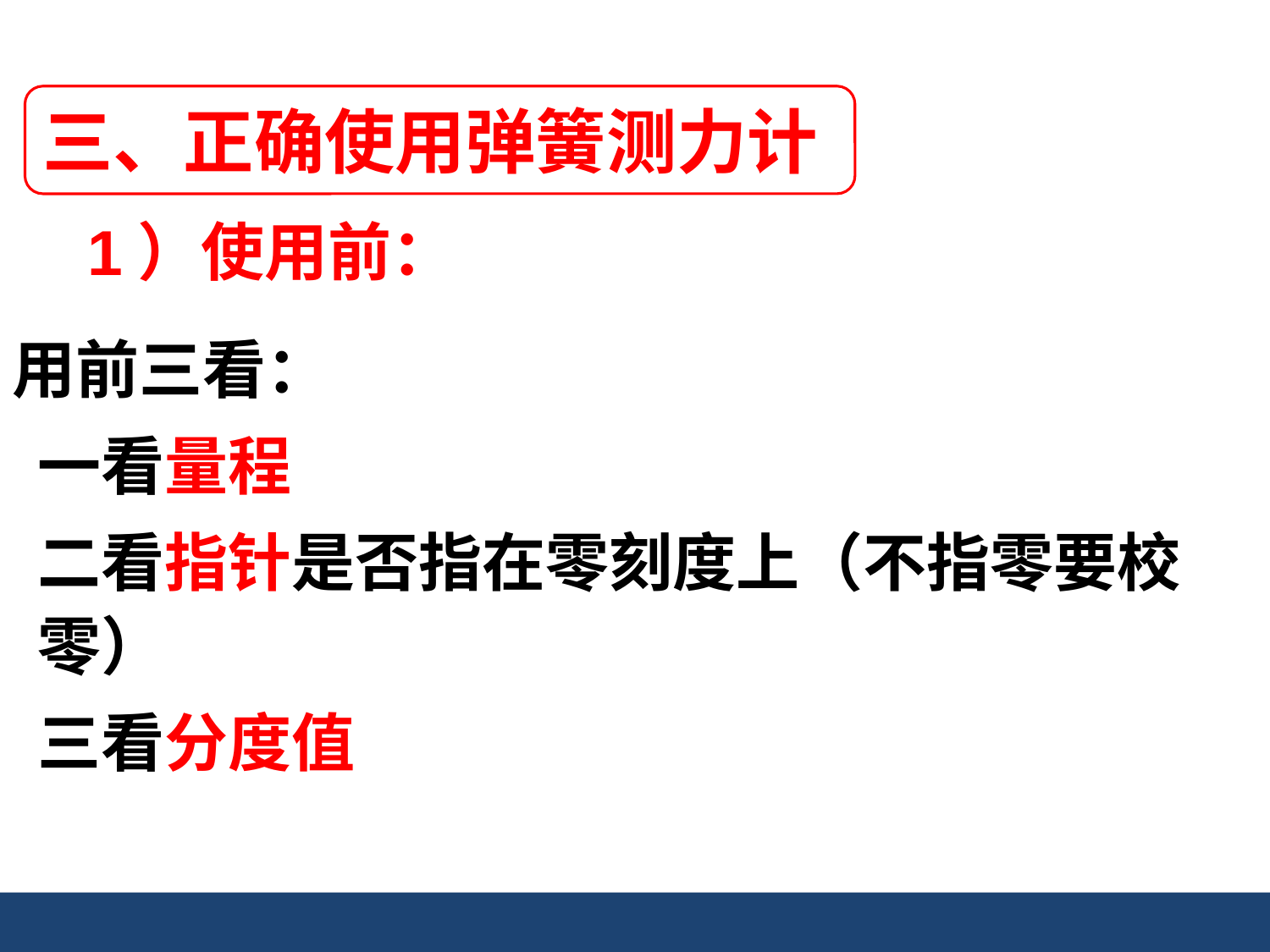

三、正确使用弹簧测力计
1）使用前：
用前三看：
一看量程
二看指针是否指在零刻度上（不指零要校零）
三看分度值